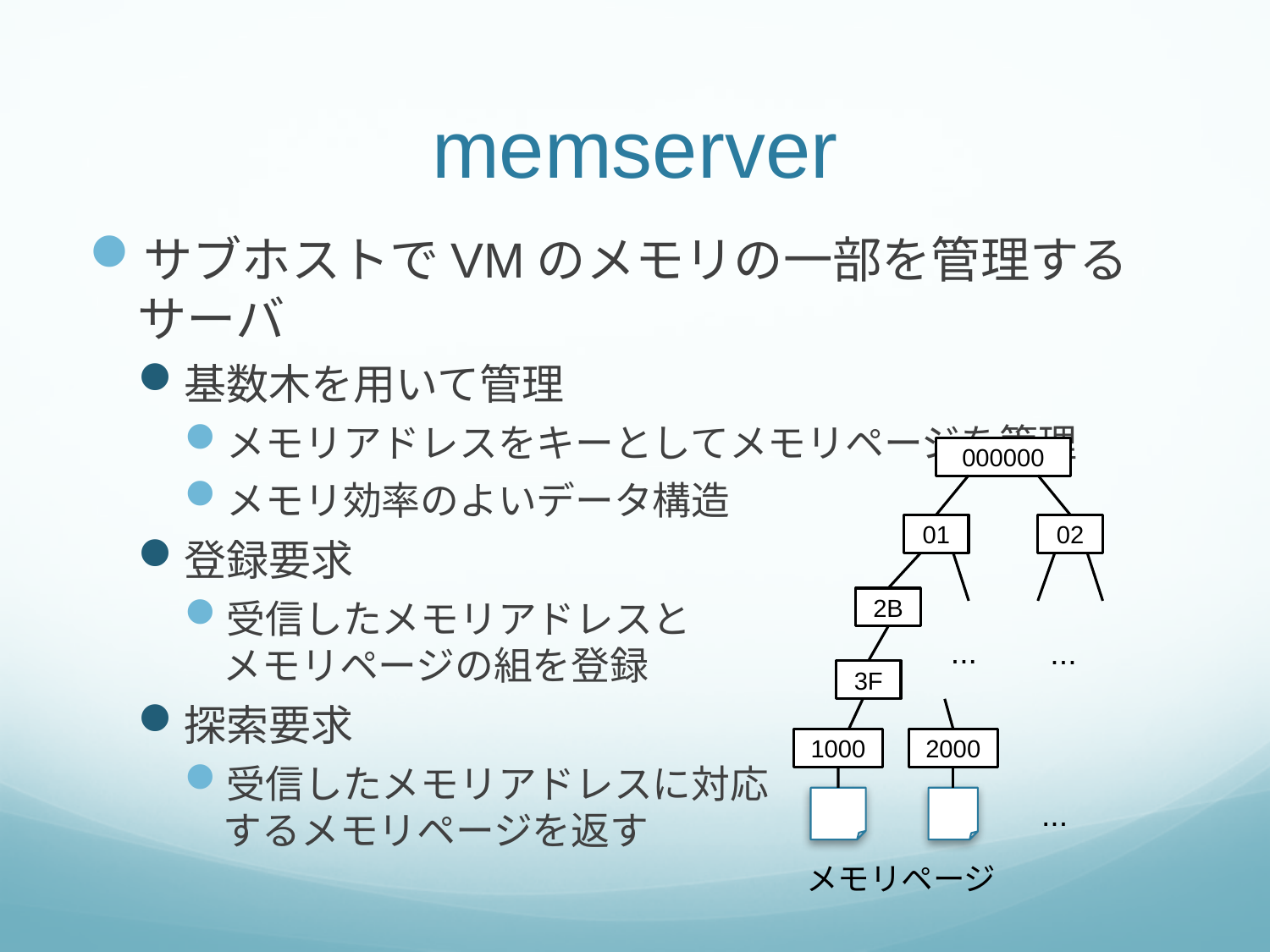

# memserver
サブホストでVMのメモリの一部を管理するサーバ
基数木を用いて管理
メモリアドレスをキーとしてメモリページを管理
メモリ効率のよいデータ構造
登録要求
受信したメモリアドレスと
メモリページの組を登録
探索要求
受信したメモリアドレスに対応
するメモリページを返す
000000
01
02
2B
...
...
3F
1000
2000

...
メモリページ